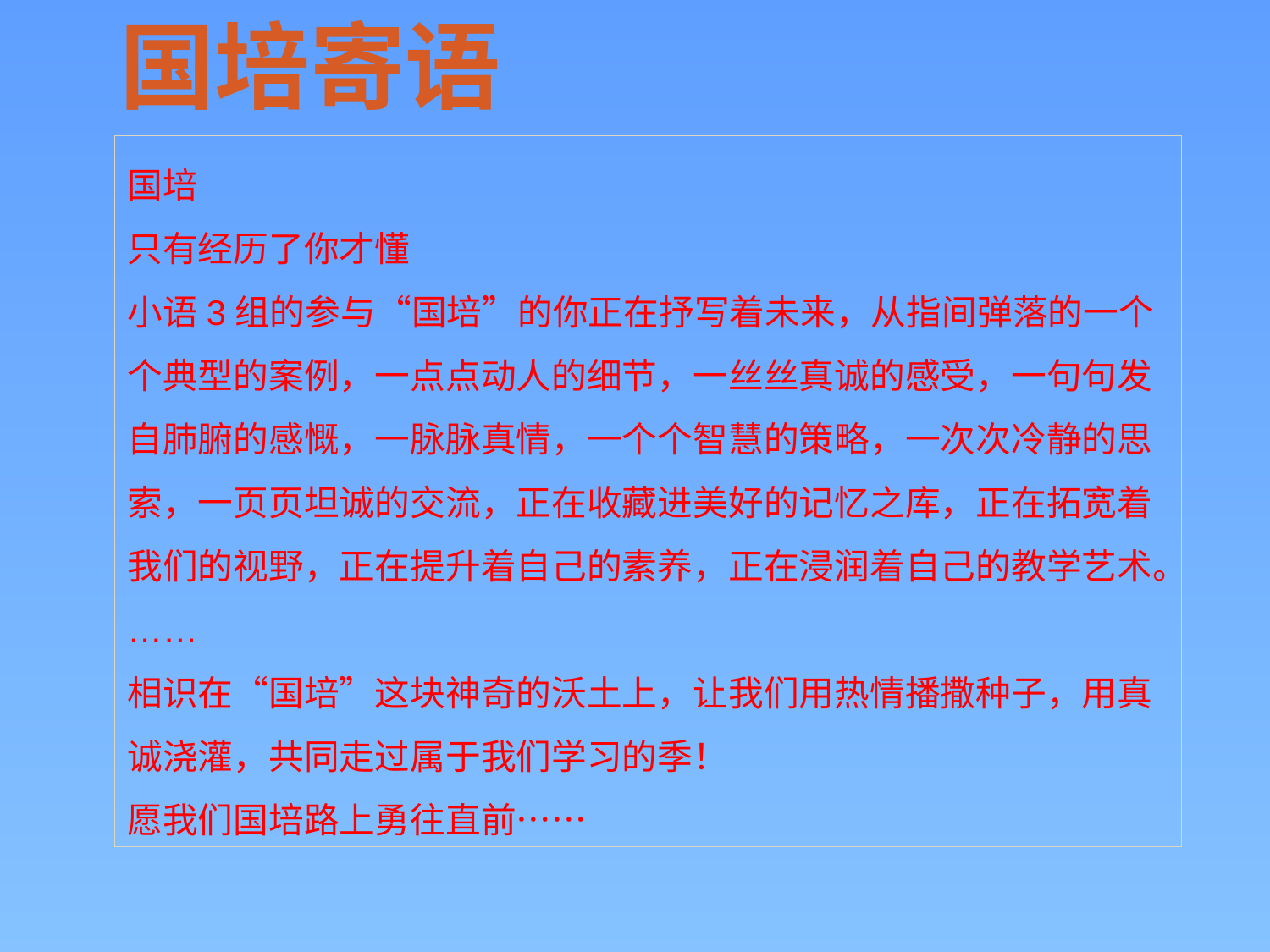

国培寄语
国培
只有经历了你才懂
小语3组的参与“国培”的你正在抒写着未来，从指间弹落的一个个典型的案例，一点点动人的细节，一丝丝真诚的感受，一句句发自肺腑的感慨，一脉脉真情，一个个智慧的策略，一次次冷静的思索，一页页坦诚的交流，正在收藏进美好的记忆之库，正在拓宽着我们的视野，正在提升着自己的素养，正在浸润着自己的教学艺术。
……
相识在“国培”这块神奇的沃土上，让我们用热情播撒种子，用真诚浇灌，共同走过属于我们学习的季！
愿我们国培路上勇往直前……